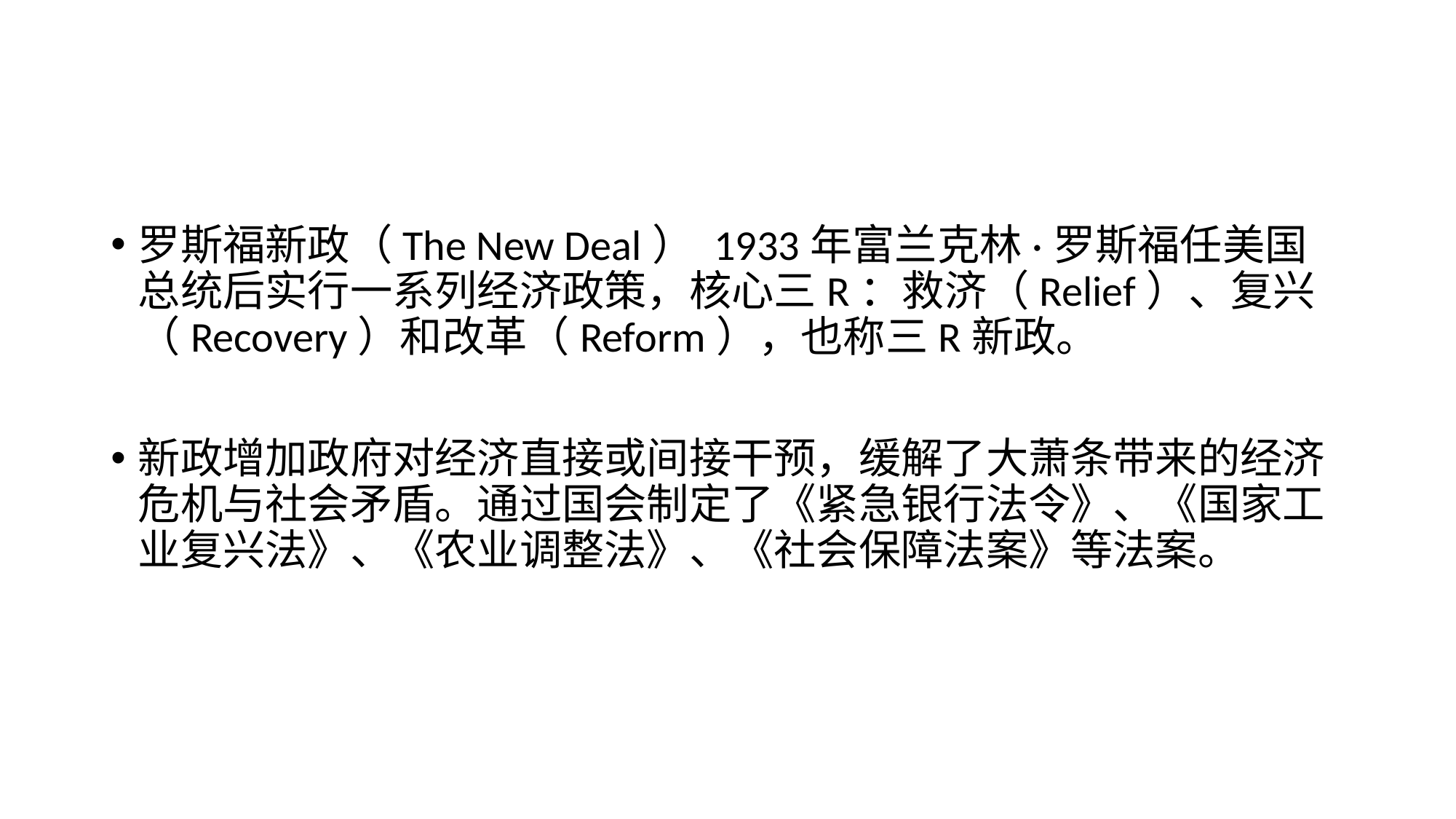

#
罗斯福新政（The New Deal） 1933年富兰克林·罗斯福任美国总统后实行一系列经济政策，核心三R：救济（Relief）、复兴（Recovery）和改革（Reform），也称三R新政。

新政增加政府对经济直接或间接干预，缓解了大萧条带来的经济危机与社会矛盾。通过国会制定了《紧急银行法令》、《国家工业复兴法》、《农业调整法》、《社会保障法案》等法案。